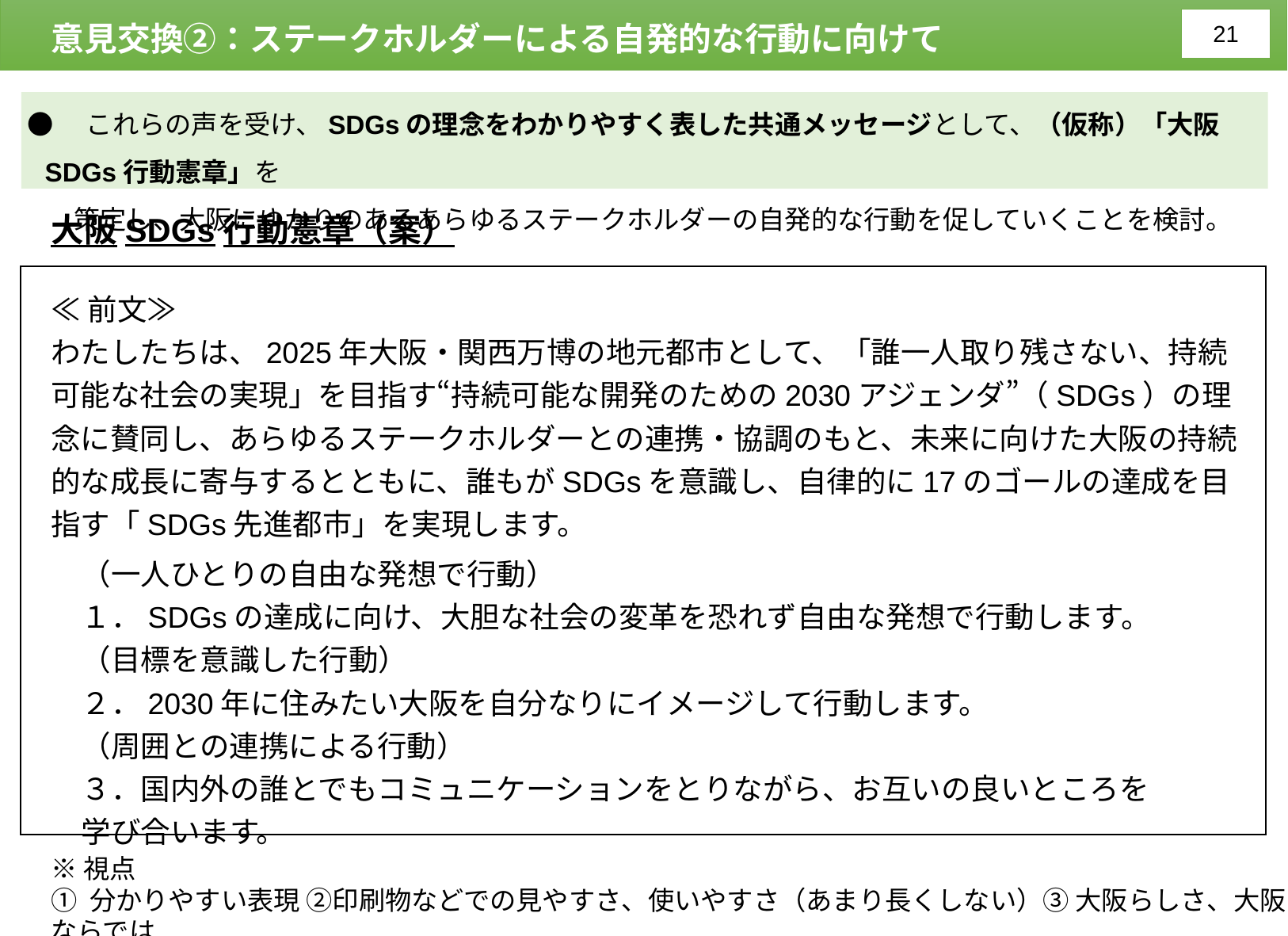

意見交換②：ステークホルダーによる自発的な行動に向けて

 ●　これらの声を受け、SDGsの理念をわかりやすく表した共通メッセージとして、（仮称）「大阪SDGs行動憲章」を
　　策定し、大阪にゆかりのあるあらゆるステークホルダーの自発的な行動を促していくことを検討。
大阪SDGs行動憲章（案）

≪前文≫
わたしたちは、2025年大阪・関西万博の地元都市として、「誰一人取り残さない、持続可能な社会の実現」を目指す“持続可能な開発のための2030アジェンダ”（SDGs）の理念に賛同し、あらゆるステークホルダーとの連携・協調のもと、未来に向けた大阪の持続的な成長に寄与するとともに、誰もがSDGsを意識し、自律的に17のゴールの達成を目指す「SDGs先進都市」を実現します。

（一人ひとりの自由な発想で行動）
１．SDGsの達成に向け、大胆な社会の変革を恐れず自由な発想で行動します。
（目標を意識した行動）
２．2030年に住みたい大阪を自分なりにイメージして行動します。
（周囲との連携による行動）
３．国内外の誰とでもコミュニケーションをとりながら、お互いの良いところを学び合います。
※視点
① 分かりやすい表現 ②印刷物などでの見やすさ、使いやすさ（あまり長くしない）③ 大阪らしさ、大阪ならでは